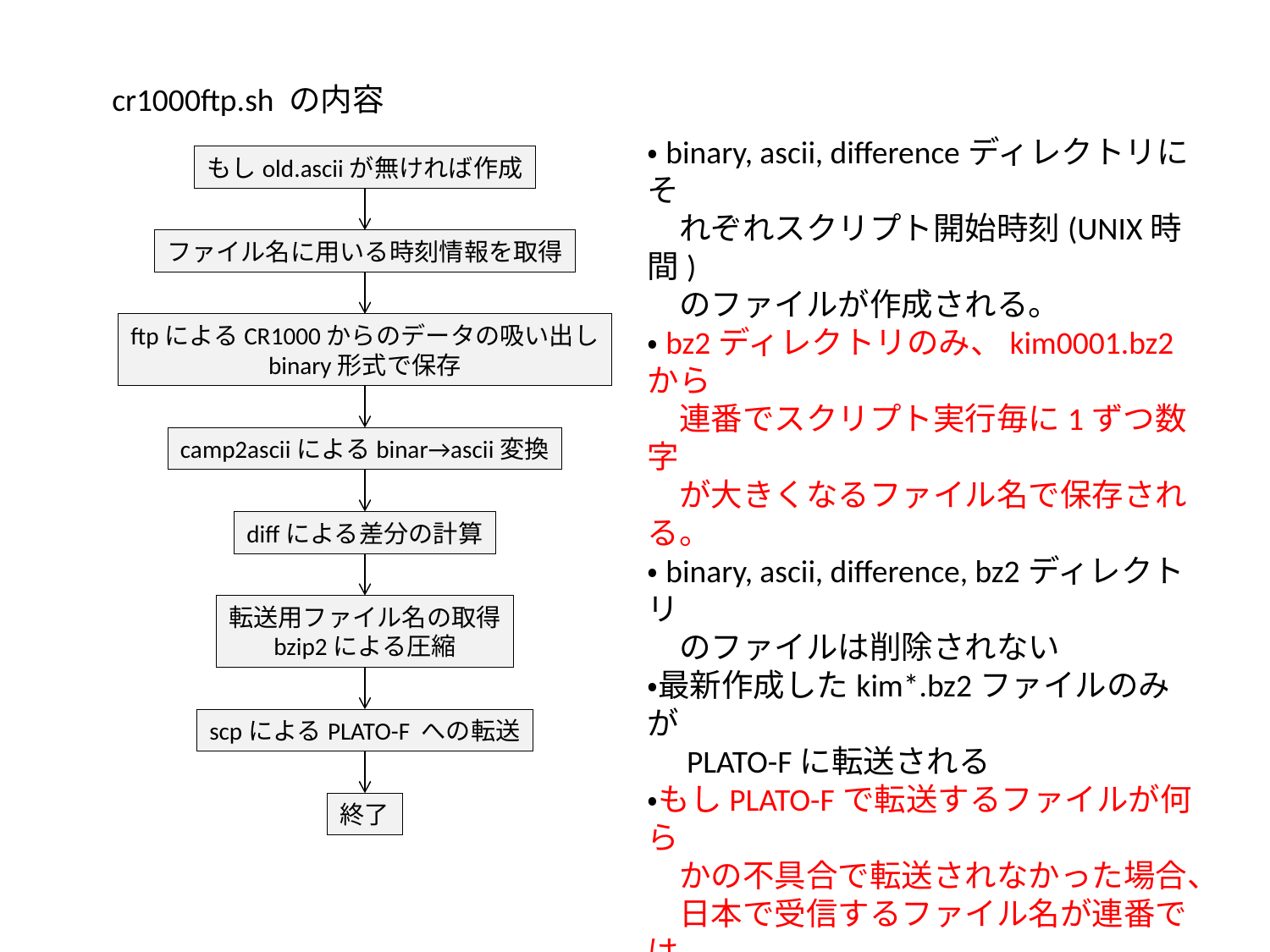

cr1000ftp.sh の内容
・binary, ascii, differenceディレクトリにそ
　れぞれスクリプト開始時刻(UNIX時間)
　のファイルが作成される。
・bz2ディレクトリのみ、kim0001.bz2から
　連番でスクリプト実行毎に1ずつ数字
　が大きくなるファイル名で保存される。
・binary, ascii, difference, bz2ディレクトリ
　のファイルは削除されない
・最新作成したkim*.bz2ファイルのみが
　PLATO-Fに転送される
・もしPLATO-Fで転送するファイルが何ら
　かの不具合で転送されなかった場合、
　日本で受信するファイル名が連番では
　なくなるのですぐ分かる。欠番のみを際
　転送する場合もファイル名が予め分
　かっているので簡単に転送可能。
もしold.asciiが無ければ作成
ファイル名に用いる時刻情報を取得
ftpによるCR1000からのデータの吸い出し
binary形式で保存
camp2asciiによるbinar→ascii変換
diffによる差分の計算
転送用ファイル名の取得
bzip2による圧縮
scpによるPLATO-F への転送
終了